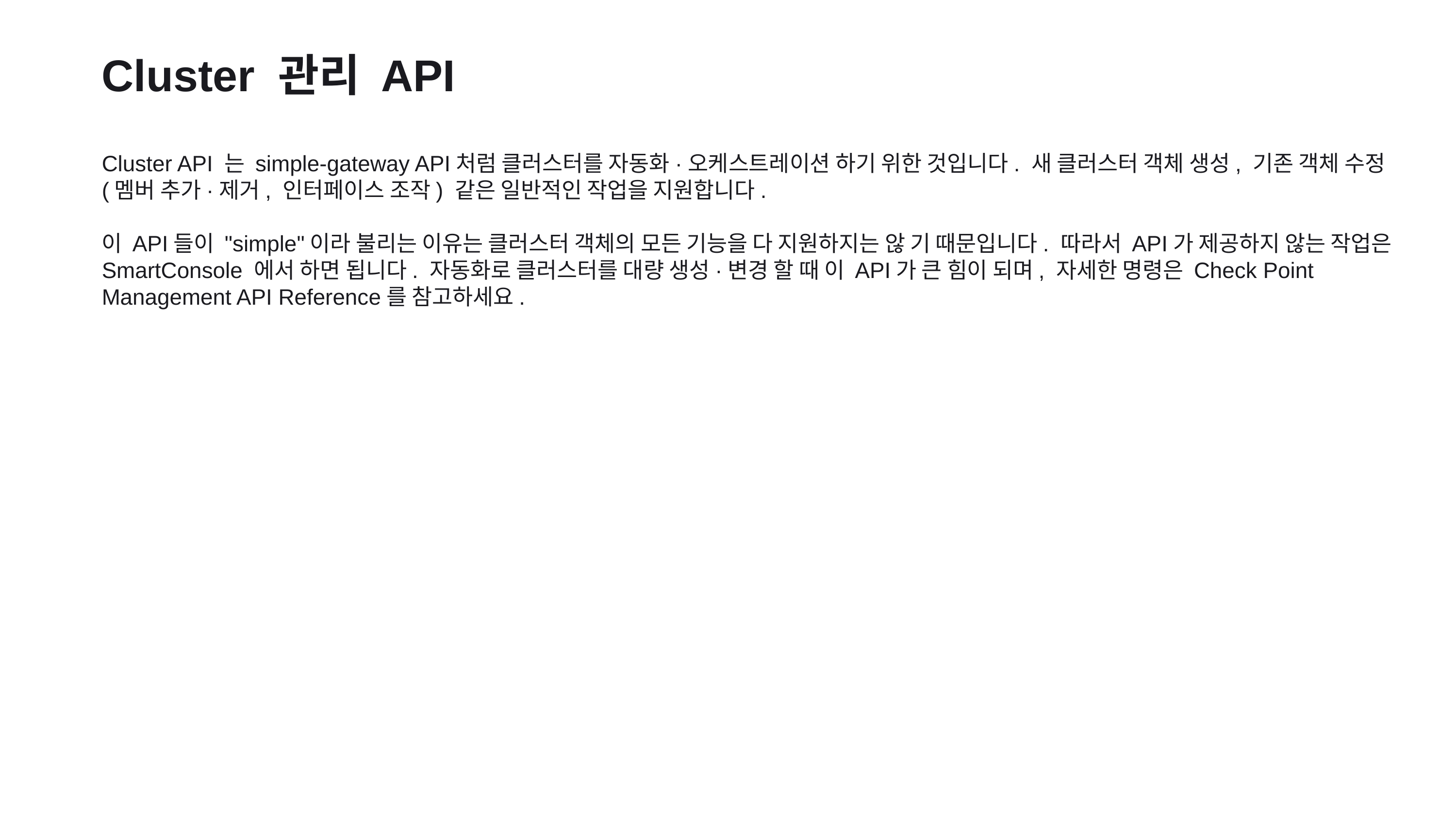

Cluster 관리 API
Cluster API 는 simple-gateway API처럼 클러스터를 자동화·오케스트레이션 하기 위한 것입니다. 새 클러스터 객체 생성, 기존 객체 수정(멤버 추가·제거, 인터페이스 조작) 같은 일반적인 작업을 지원합니다.

이 API들이 "simple"이라 불리는 이유는 클러스터 객체의 모든 기능을 다 지원하지는 않 기 때문입니다. 따라서 API가 제공하지 않는 작업은 SmartConsole 에서 하면 됩니다. 자동화로 클러스터를 대량 생성·변경 할 때 이 API가 큰 힘이 되며, 자세한 명령은 Check Point Management API Reference를 참고하세요.